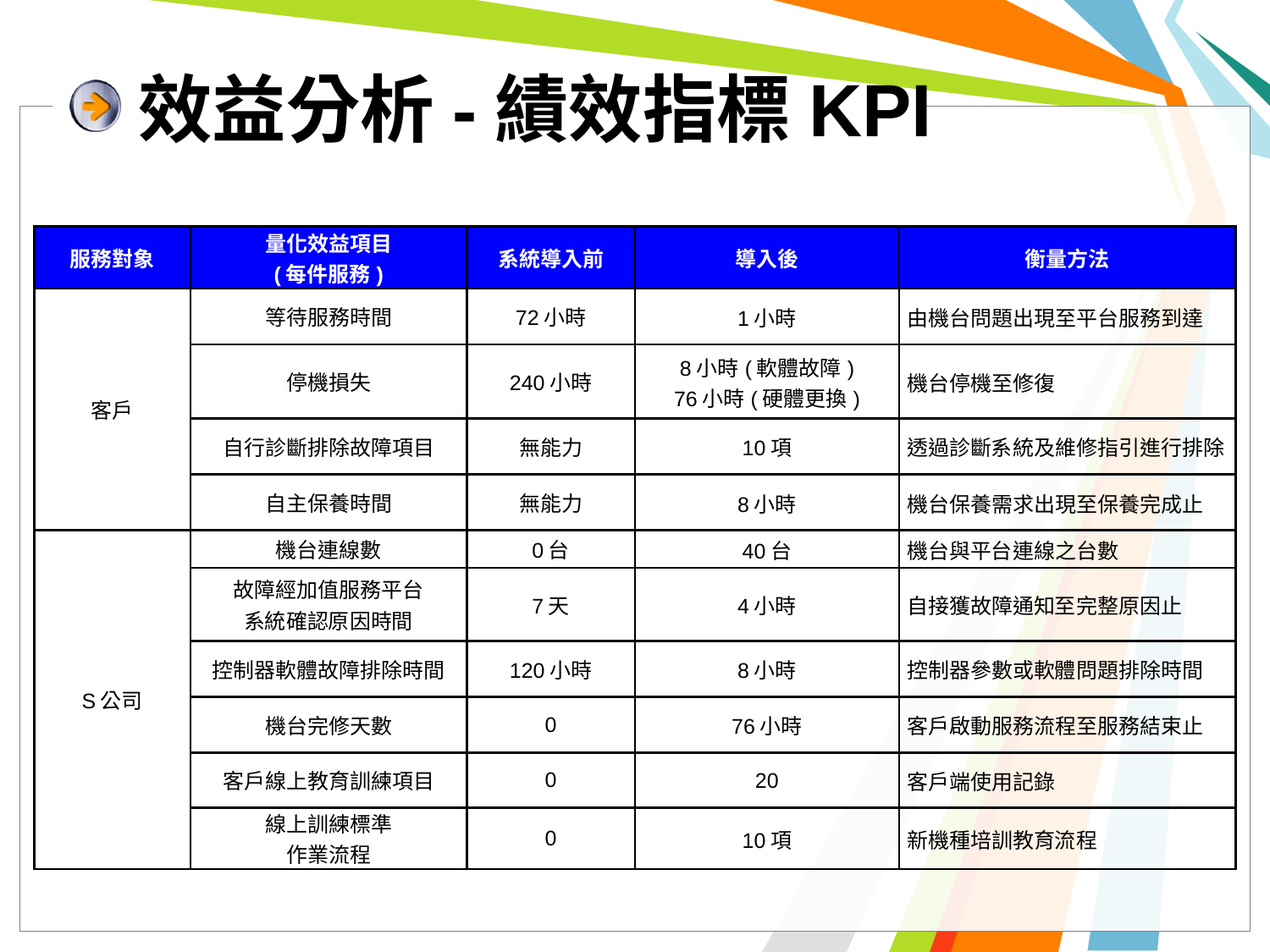

# 效益分析-績效指標KPI
| 服務對象 | 量化效益項目 (每件服務) | 系統導入前 | 導入後 | 衡量方法 |
| --- | --- | --- | --- | --- |
| 客戶 | 等待服務時間 | 72小時 | 1小時 | 由機台問題出現至平台服務到達 |
|  | 停機損失 | 240小時 | 8小時(軟體故障) 76小時(硬體更換) | 機台停機至修復 |
|  | 自行診斷排除故障項目 | 無能力 | 10項 | 透過診斷系統及維修指引進行排除 |
|  | 自主保養時間 | 無能力 | 8小時 | 機台保養需求出現至保養完成止 |
| S公司 | 機台連線數 | 0台 | 40台 | 機台與平台連線之台數 |
|  | 故障經加值服務平台 系統確認原因時間 | 7天 | 4小時 | 自接獲故障通知至完整原因止 |
|  | 控制器軟體故障排除時間 | 120小時 | 8小時 | 控制器參數或軟體問題排除時間 |
|  | 機台完修天數 | 0 | 76小時 | 客戶啟動服務流程至服務結束止 |
|  | 客戶線上教育訓練項目 | 0 | 20 | 客戶端使用記錄 |
|  | 線上訓練標準 作業流程 | 0 | 10項 | 新機種培訓教育流程 |